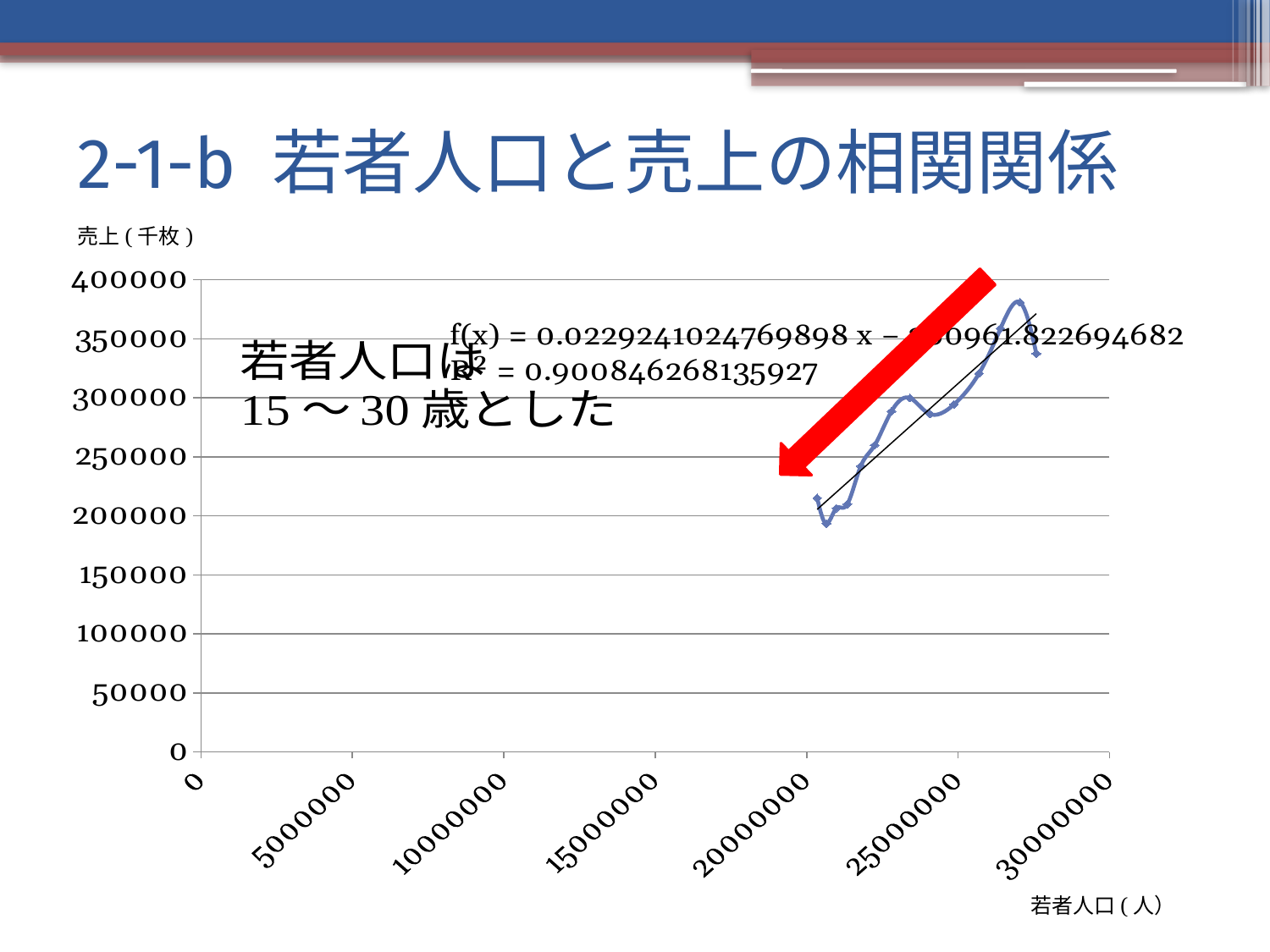

# 2-1-b 若者人口と売上の相関関係
売上(千枚)

### Chart

| Category | 売上枚数2 |
|---|---|
若者人口(人）